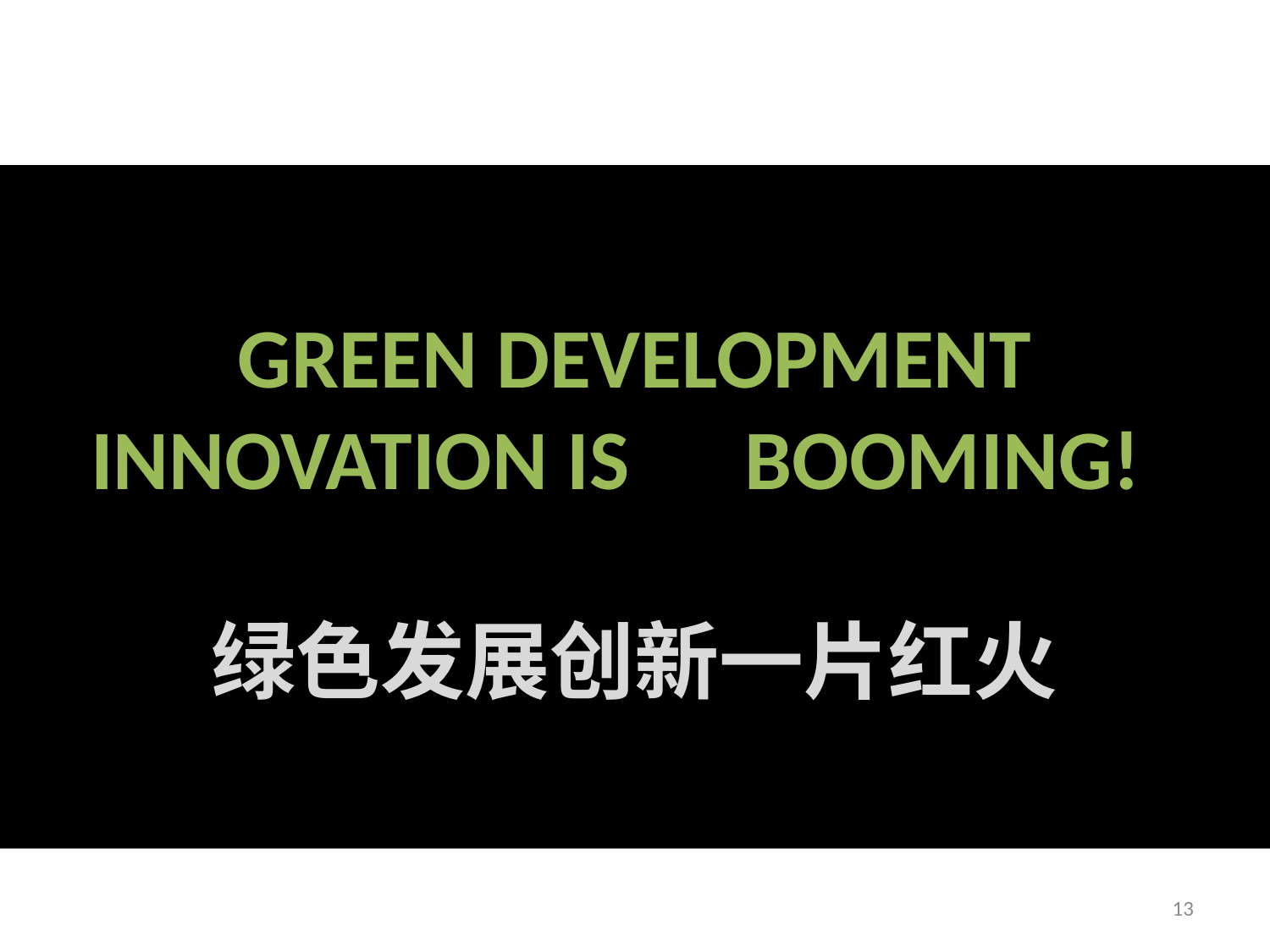

# GREEN DEVELOPMENT INNOVATION IS	 BOOMING! 绿色发展创新一片红火
13